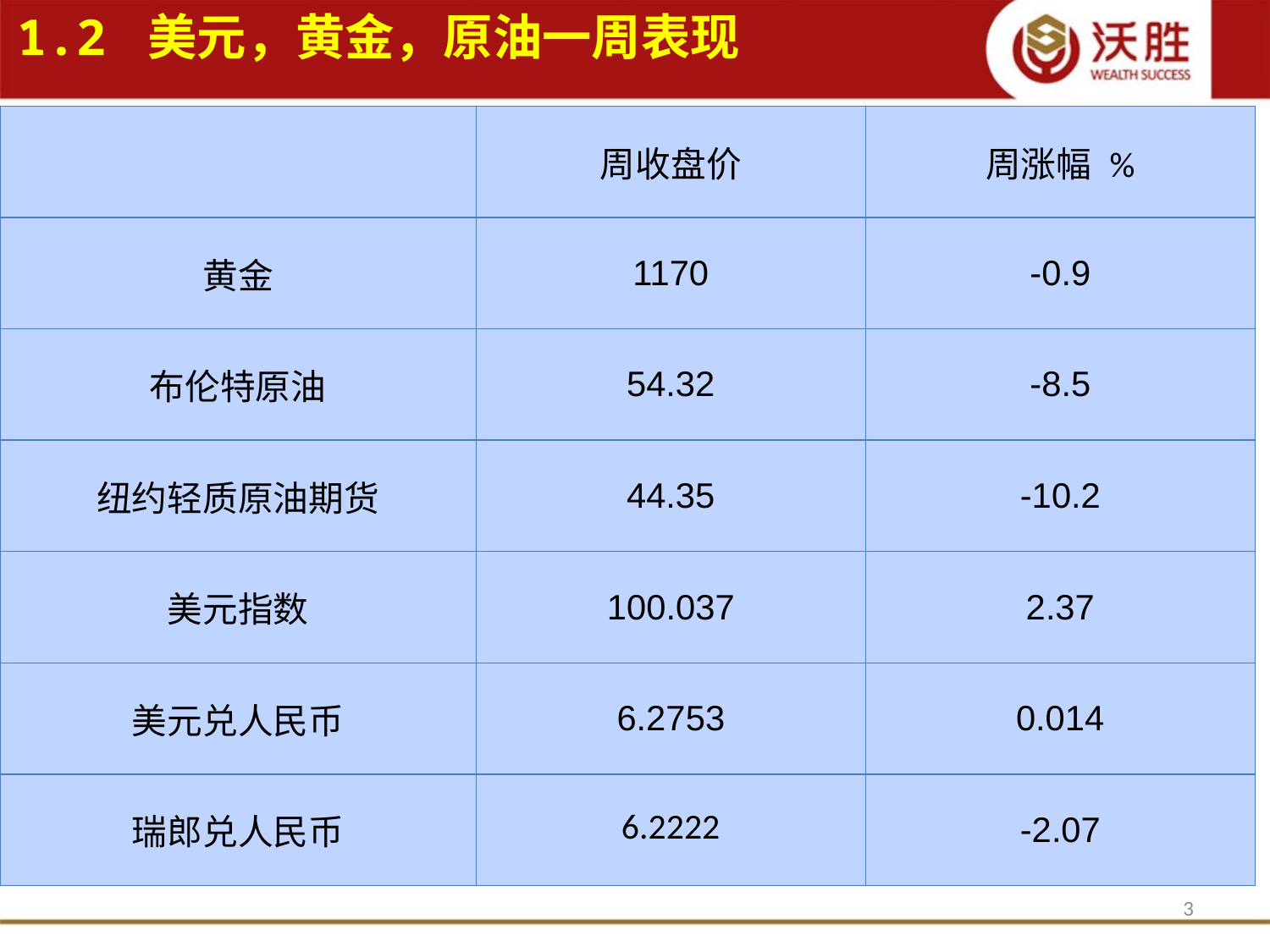

1.2 美元，黄金，原油一周表现
|  | 周收盘价 | 周涨幅 % |
| --- | --- | --- |
| 黄金 | 1170 | -0.9 |
| 布伦特原油 | 54.32 | -8.5 |
| 纽约轻质原油期货 | 44.35 | -10.2 |
| 美元指数 | 100.037 | 2.37 |
| 美元兑人民币 | 6.2753 | 0.014 |
| 瑞郎兑人民币 | 6.2222 | -2.07 |
CHFCNY
3